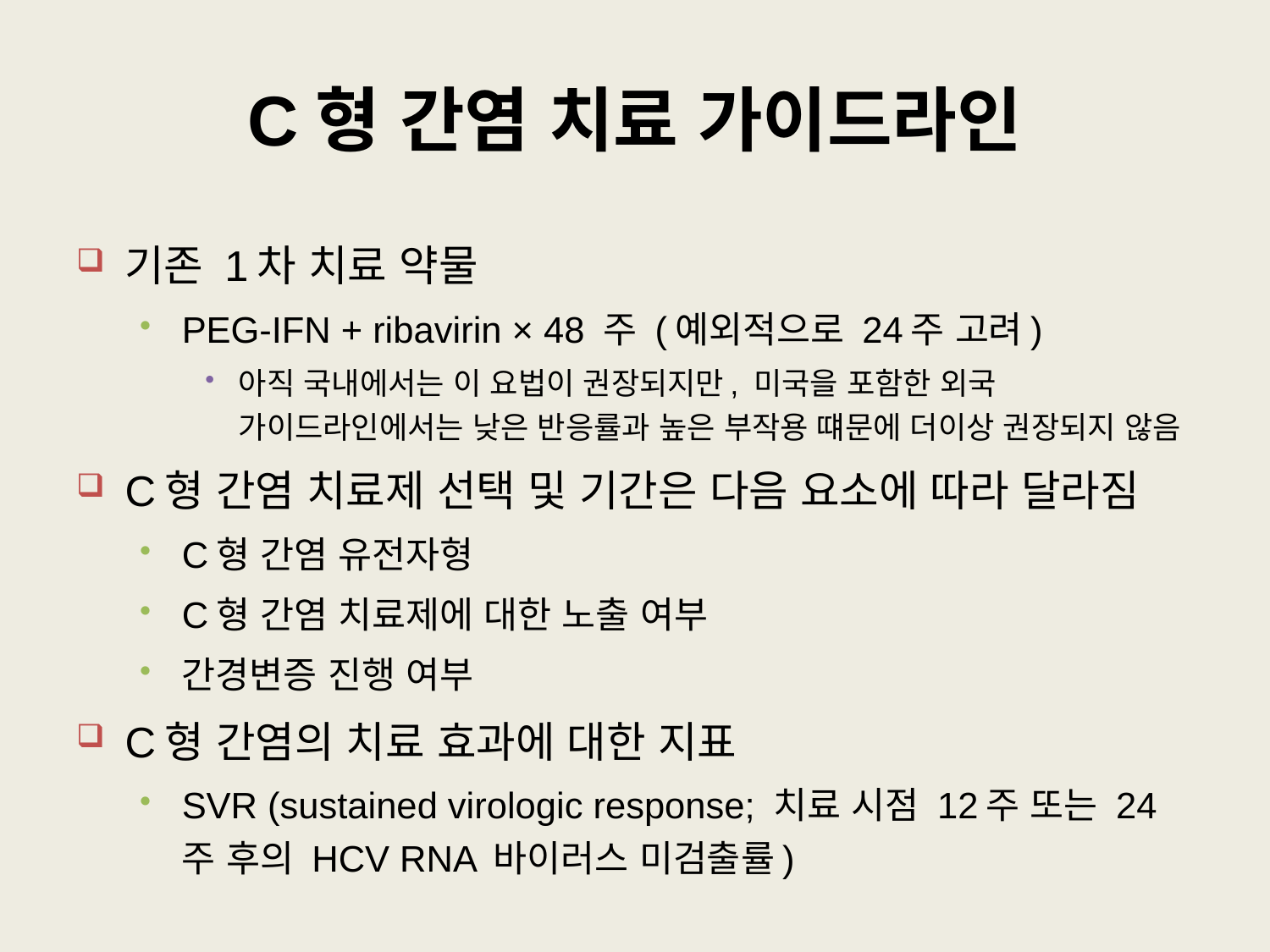

# C형 간염 치료 가이드라인
기존 1차 치료 약물
PEG-IFN + ribavirin × 48 주 (예외적으로 24주 고려)
아직 국내에서는 이 요법이 권장되지만, 미국을 포함한 외국 가이드라인에서는 낮은 반응률과 높은 부작용 떄문에 더이상 권장되지 않음
C형 간염 치료제 선택 및 기간은 다음 요소에 따라 달라짐
C형 간염 유전자형
C형 간염 치료제에 대한 노출 여부
간경변증 진행 여부
C형 간염의 치료 효과에 대한 지표
SVR (sustained virologic response; 치료 시점 12주 또는 24주 후의 HCV RNA 바이러스 미검출률)